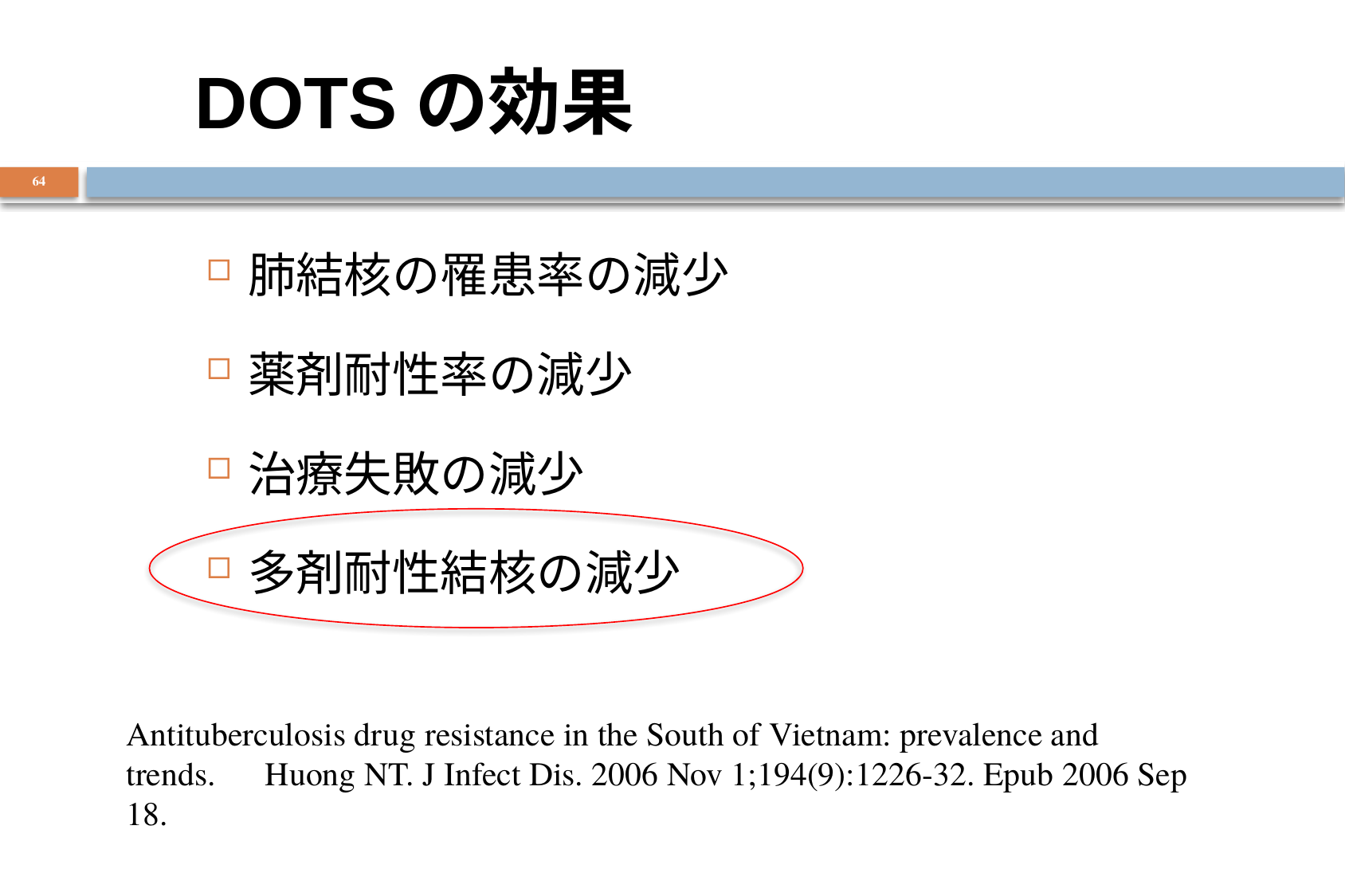

# DOTSの効果
64
肺結核の罹患率の減少
薬剤耐性率の減少
治療失敗の減少
多剤耐性結核の減少

Antituberculosis drug resistance in the South of Vietnam: prevalence and trends.　Huong NT. J Infect Dis. 2006 Nov 1;194(9):1226-32. Epub 2006 Sep 18.